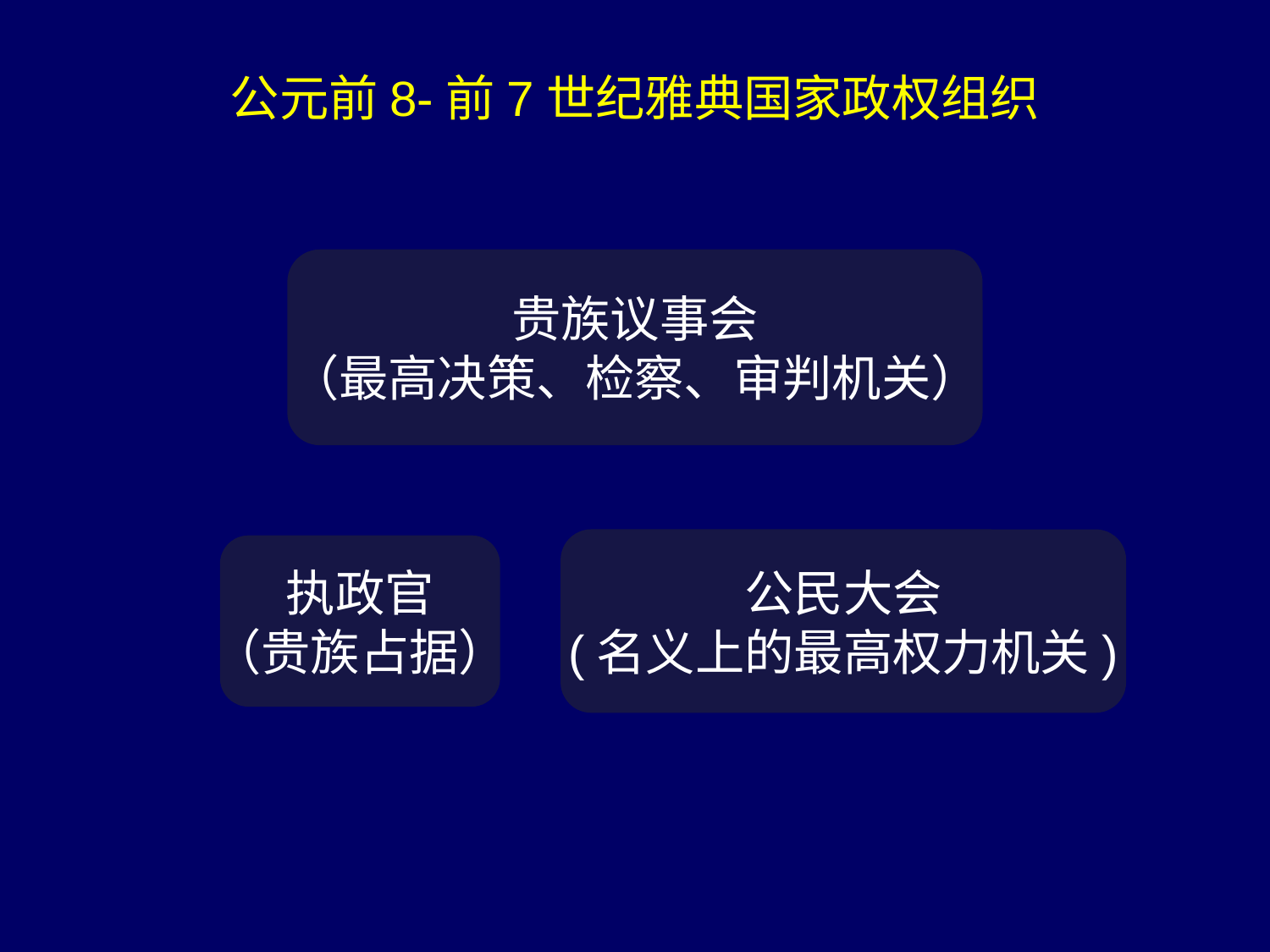

公元前8-前7世纪雅典国家政权组织
贵族议事会
（最高决策、检察、审判机关）
公民大会
(名义上的最高权力机关)
执政官
（贵族占据）